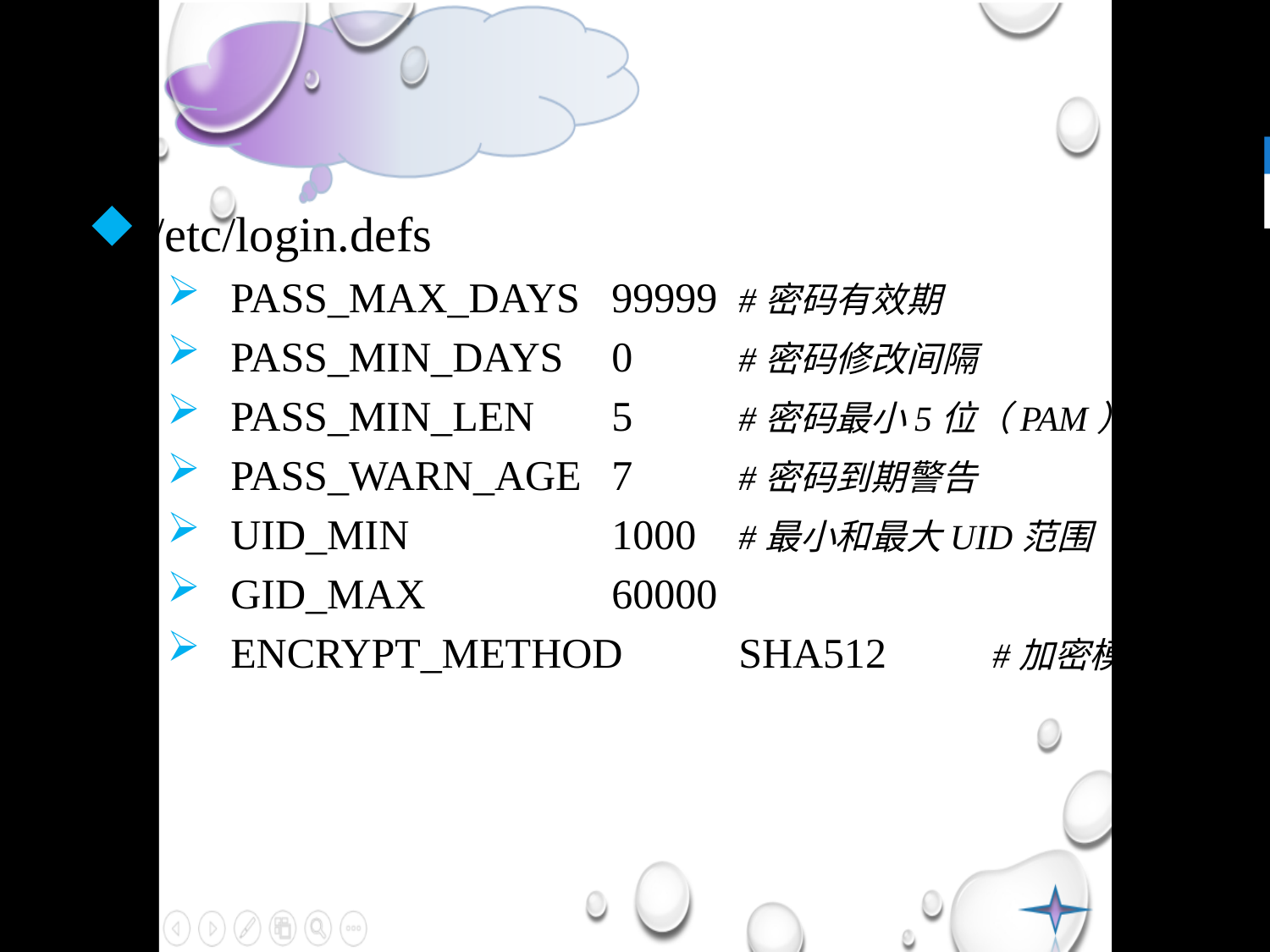

/etc/login.defs
PASS_MAX_DAYS	99999	#密码有效期
PASS_MIN_DAYS	0	#密码修改间隔
PASS_MIN_LEN	5	#密码最小5位（PAM）
PASS_WARN_AGE	7	#密码到期警告
UID_MIN		1000	#最小和最大UID范围
GID_MAX		60000
ENCRYPT_METHOD	SHA512	#加密模式